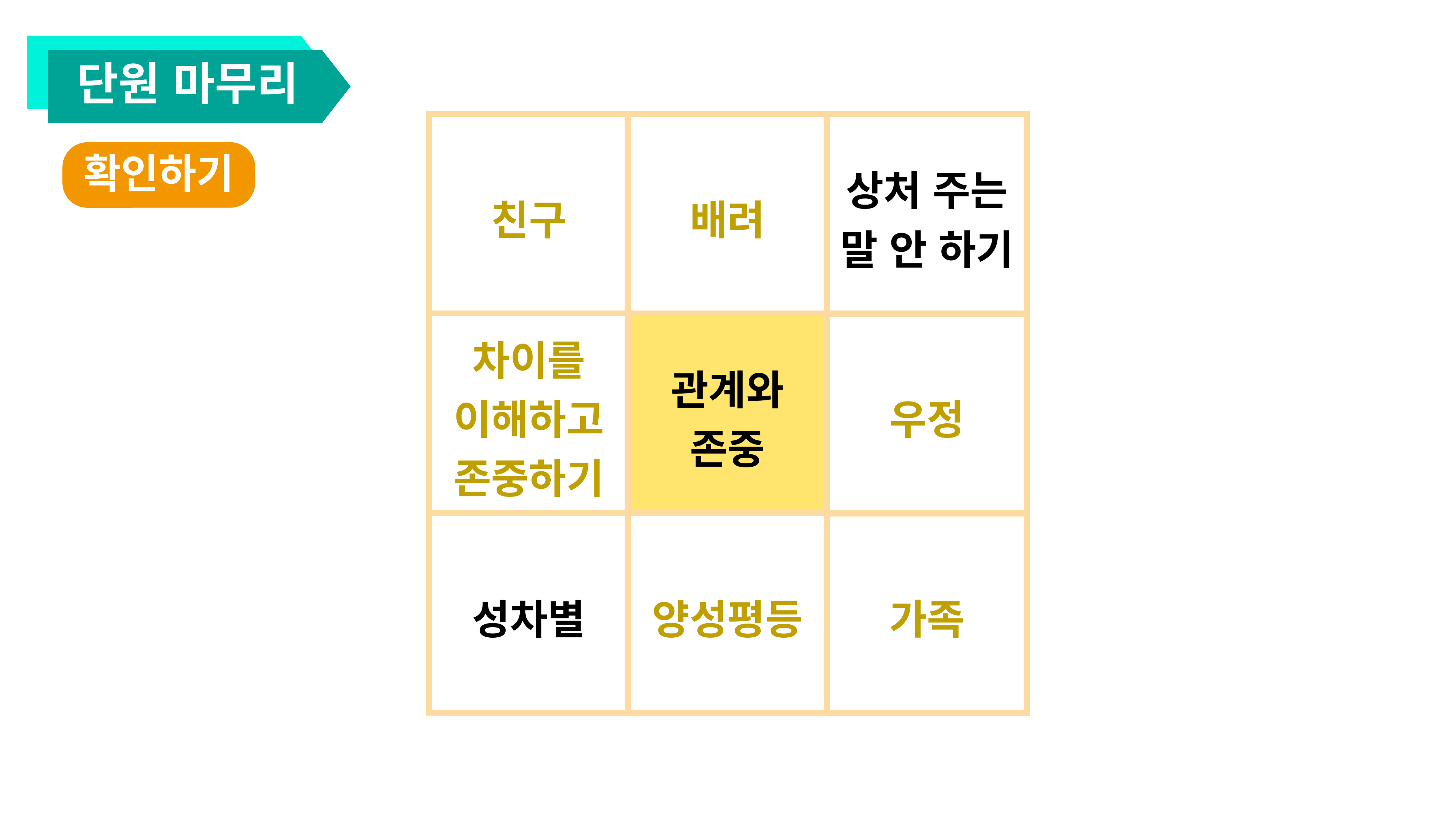

단원 마무리

상처 주는
말 안 하기
친구
배려

차이를
이해하고
존중하기
관계와
존중
우정

성차별
양성평등
가족

확인하기